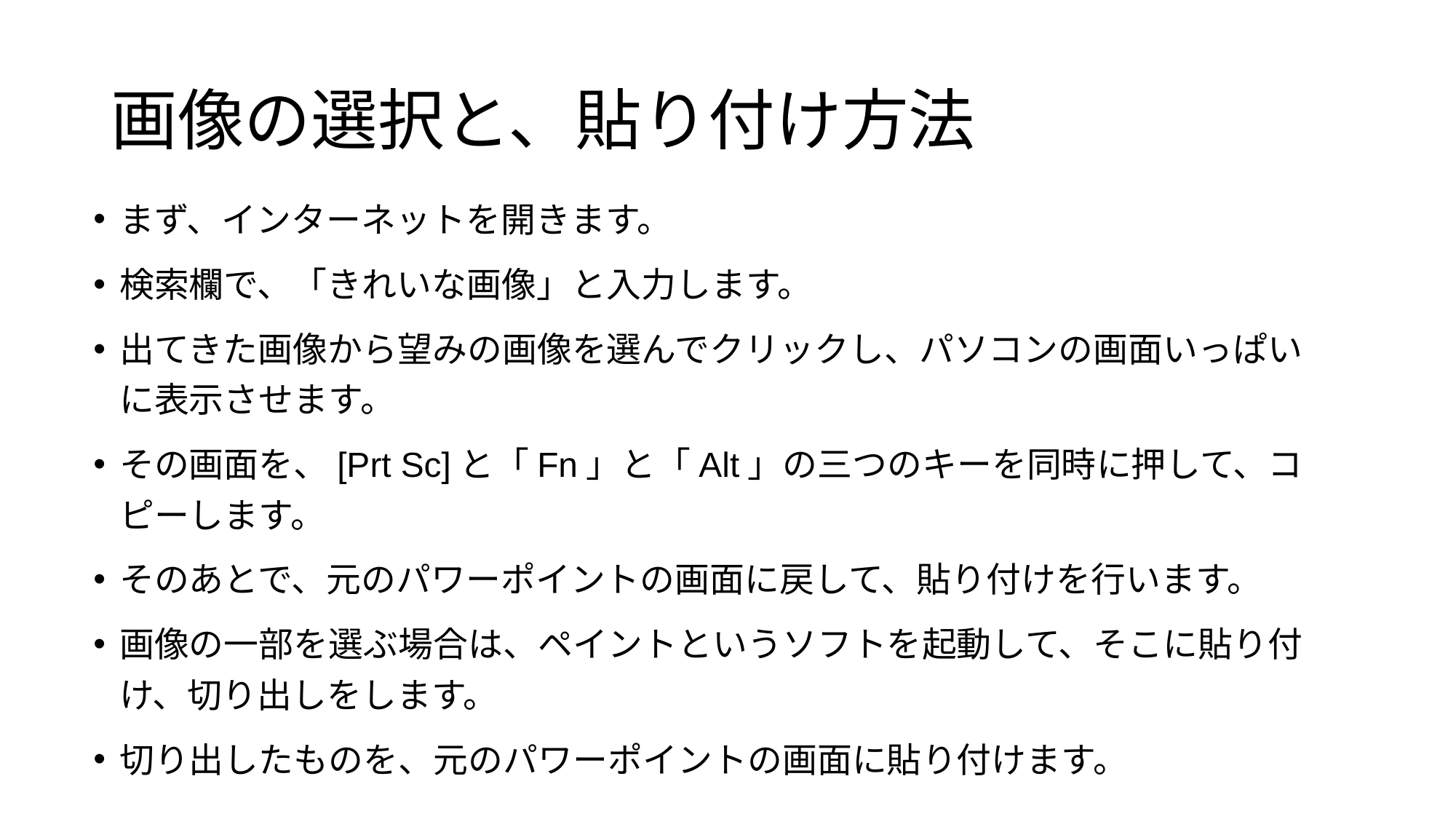

# 画像の選択と、貼り付け方法
まず、インターネットを開きます。
検索欄で、「きれいな画像」と入力します。
出てきた画像から望みの画像を選んでクリックし、パソコンの画面いっぱいに表示させます。
その画面を、[Prt Sc]と「Fn」と「Alt」の三つのキーを同時に押して、コピーします。
そのあとで、元のパワーポイントの画面に戻して、貼り付けを行います。
画像の一部を選ぶ場合は、ペイントというソフトを起動して、そこに貼り付け、切り出しをします。
切り出したものを、元のパワーポイントの画面に貼り付けます。